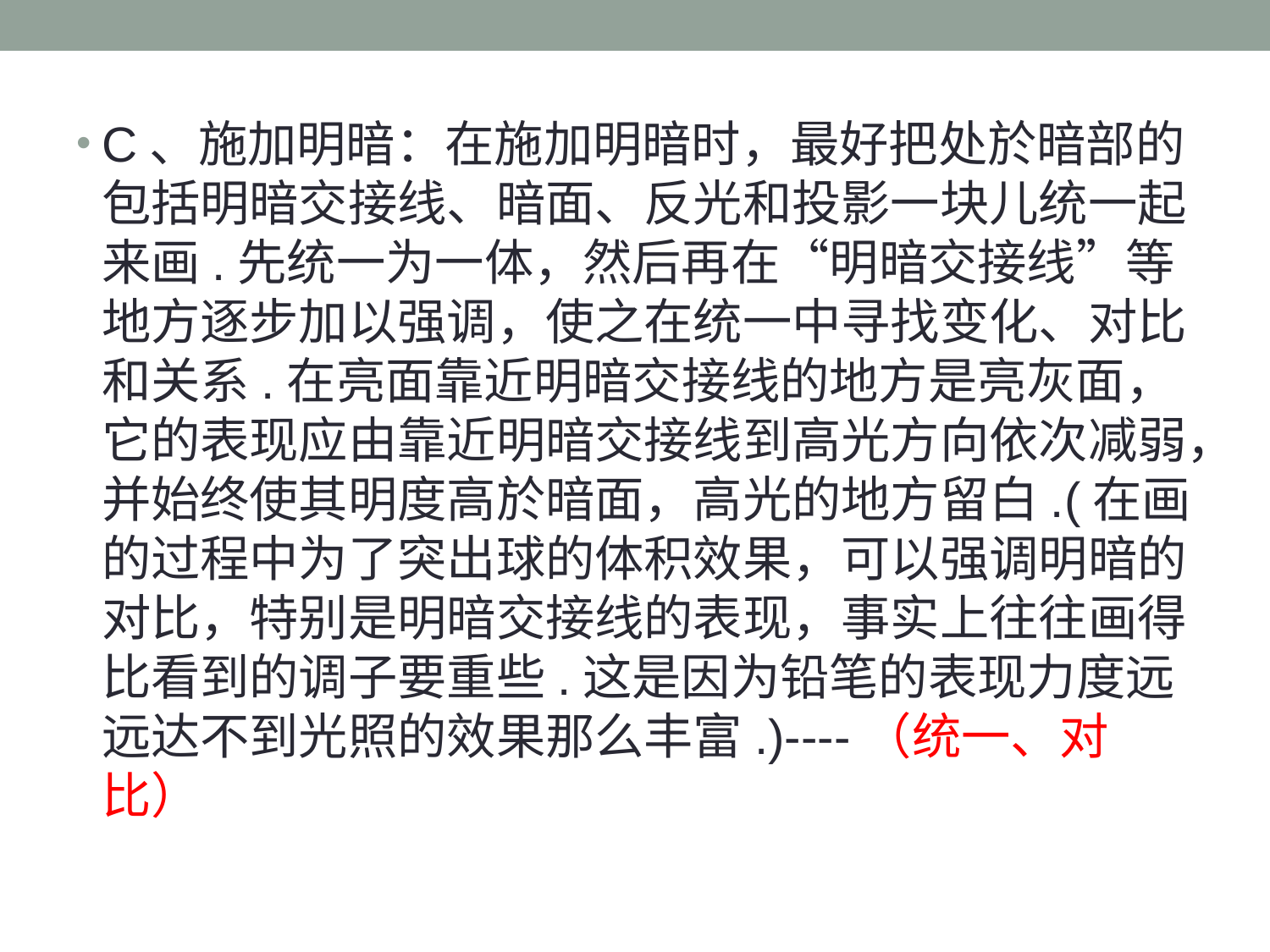

#
C、施加明暗：在施加明暗时，最好把处於暗部的包括明暗交接线、暗面、反光和投影一块儿统一起来画.先统一为一体，然后再在“明暗交接线”等地方逐步加以强调，使之在统一中寻找变化、对比和关系.在亮面靠近明暗交接线的地方是亮灰面，它的表现应由靠近明暗交接线到高光方向依次减弱，并始终使其明度高於暗面，高光的地方留白.(在画的过程中为了突出球的体积效果，可以强调明暗的对比，特别是明暗交接线的表现，事实上往往画得比看到的调子要重些.这是因为铅笔的表现力度远远达不到光照的效果那么丰富.)----（统一、对比）